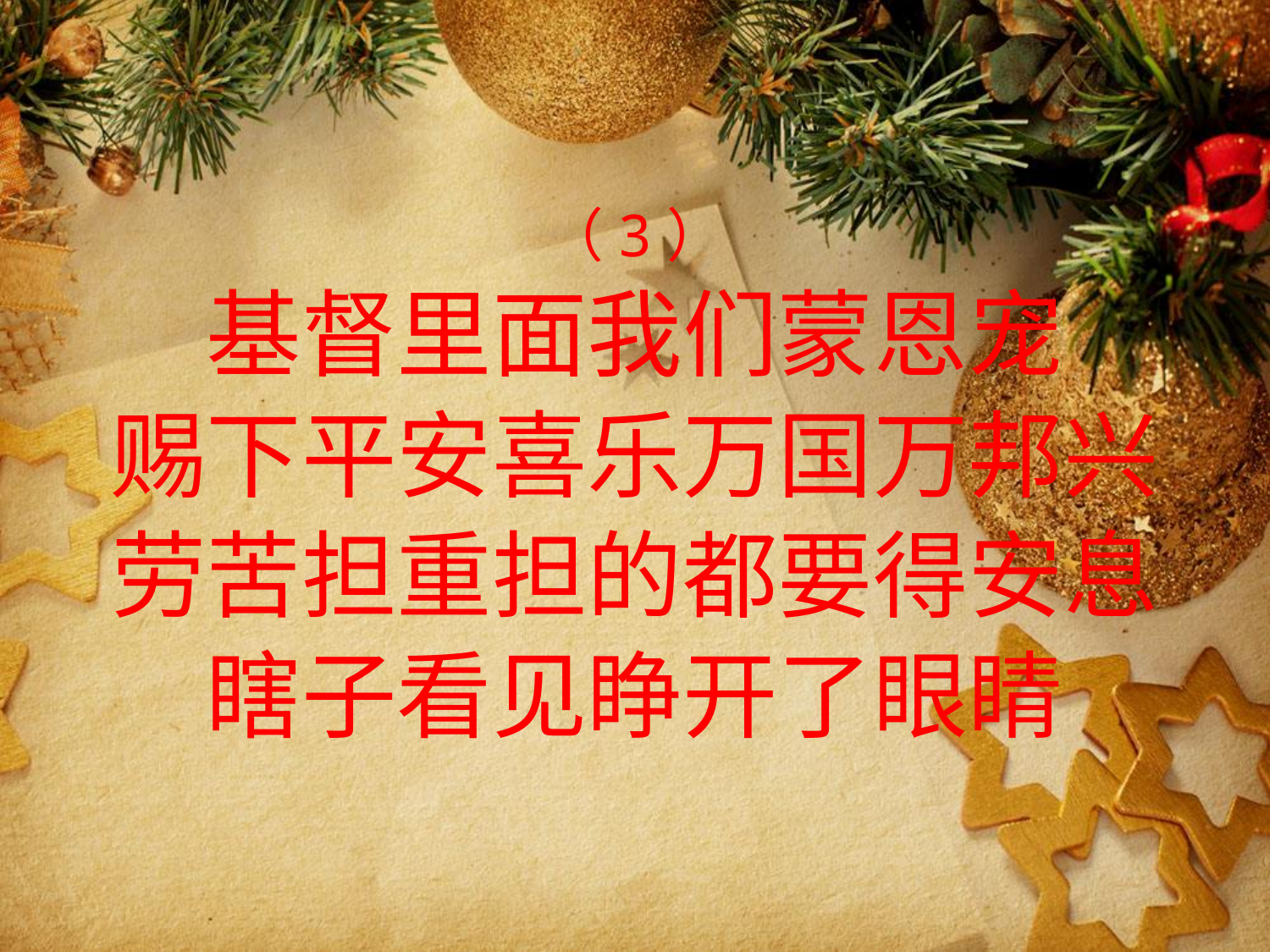

（3）
基督里面我们蒙恩宠
赐下平安喜乐万国万邦兴
劳苦担重担的都要得安息
瞎子看见睁开了眼睛